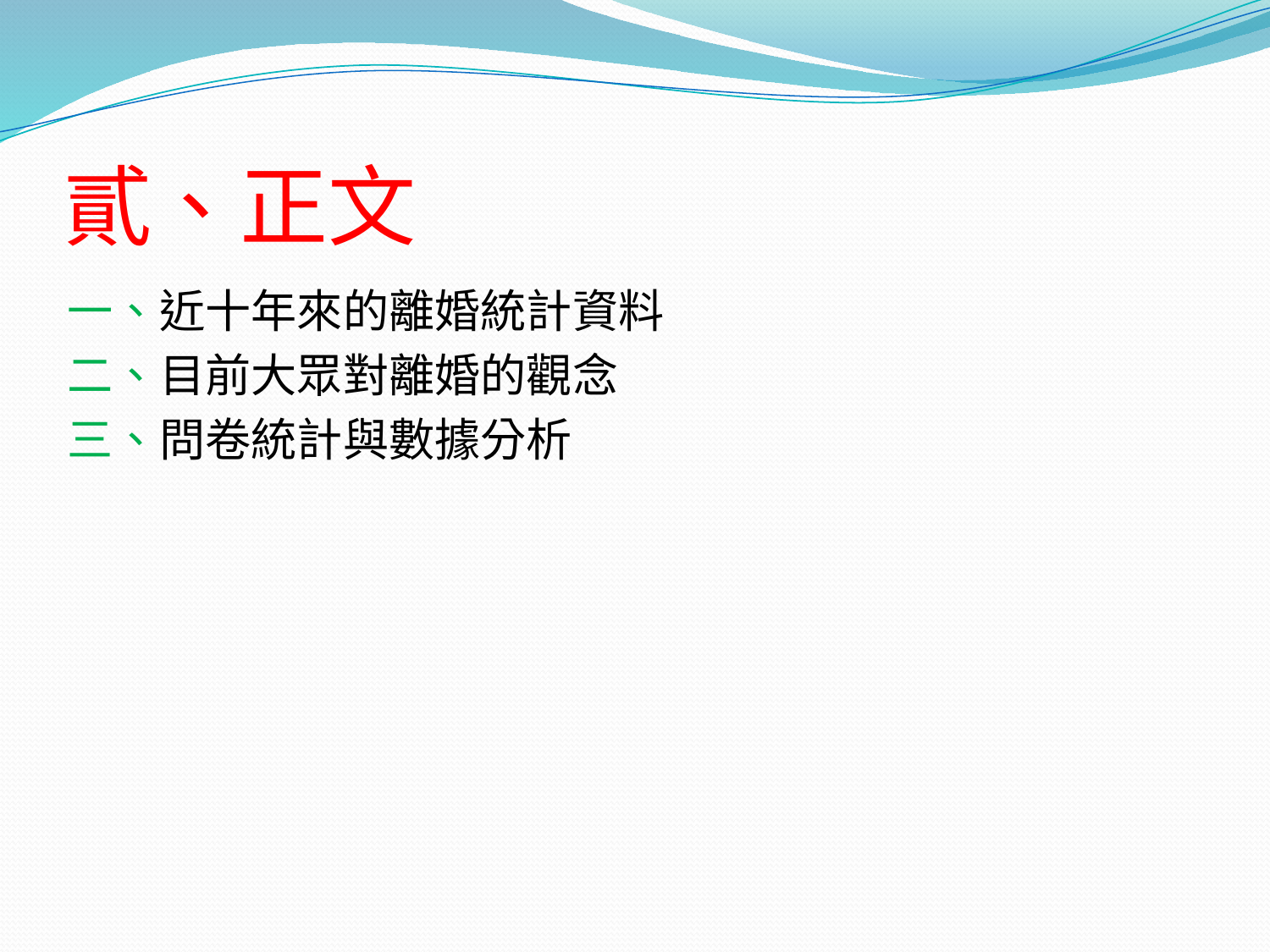

# 貳、正文
一、近十年來的離婚統計資料
二、目前大眾對離婚的觀念
三、問卷統計與數據分析